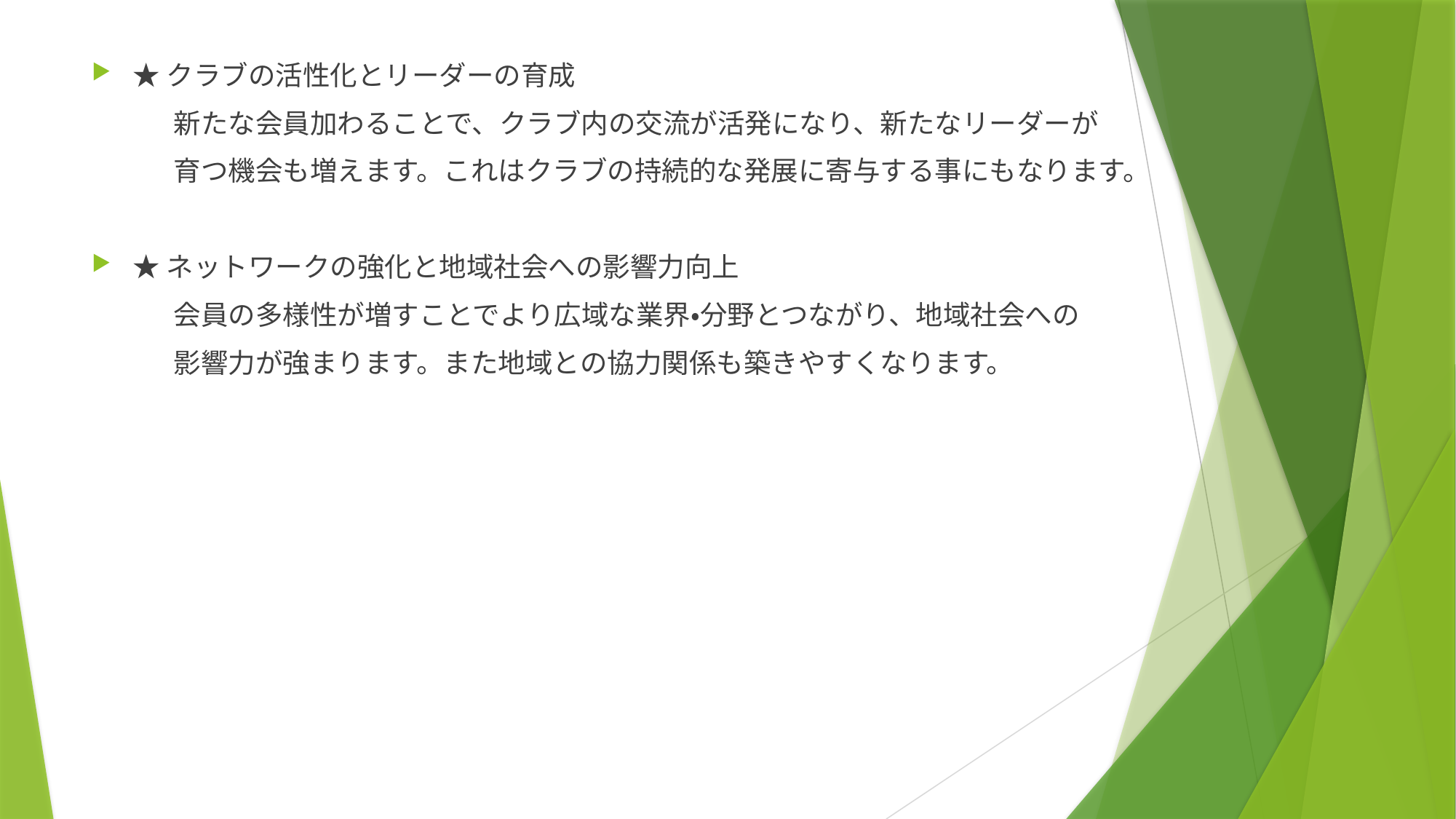

★クラブの活性化とリーダーの育成
　　　新たな会員加わることで、クラブ内の交流が活発になり、新たなリーダーが
　　　育つ機会も増えます。これはクラブの持続的な発展に寄与する事にもなります。

★ネットワークの強化と地域社会への影響力向上
　　　会員の多様性が増すことでより広域な業界・分野とつながり、地域社会への
　　　影響力が強まります。また地域との協力関係も築きやすくなります。
#